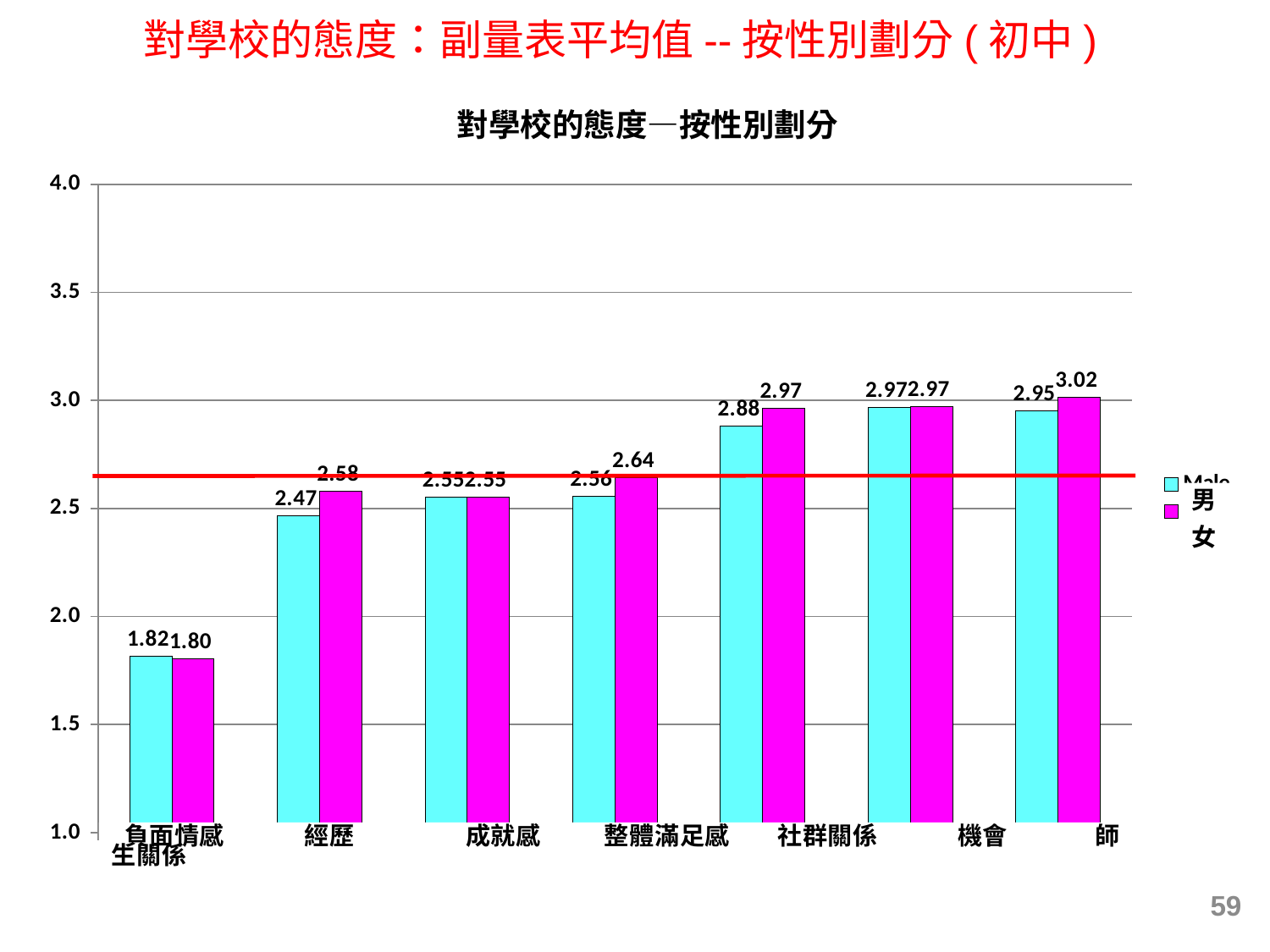

對學校的態度：副量表平均值--按性別劃分(初中)

### Chart: 對學校的態度—按性別劃分

| Category | Male | Female |
|---|---|---|
| Negative Affect | 1.8160074072018741 | 1.804445982236157 |
| Experience | 2.466570522065185 | 2.5809082774049252 |
| Achievement | 2.550994243404485 | 2.5541767406777405 |
| General Satisfaction | 2.5570851939132657 | 2.6434648420817393 |
| Social Integration | 2.8809112117469855 | 2.9650278459023456 |
| Opportunity | 2.965429148296179 | 2.9722878096771366 |
| Teacher Student Relationship | 2.9511167759533046 | 3.0150528235522183 |
59